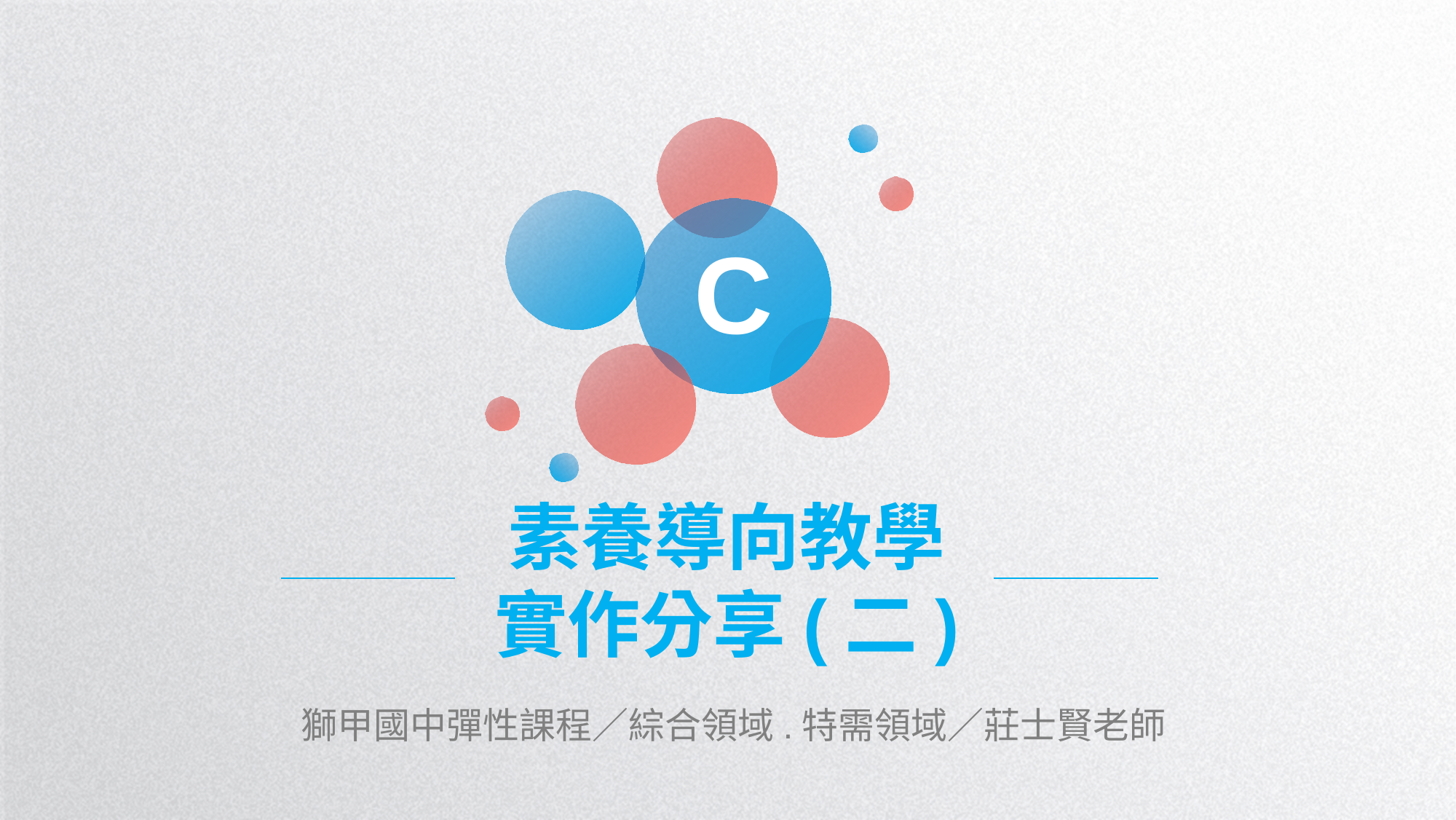

C

素養導向教學
實作分享(二)
獅甲國中彈性課程／綜合領域.特需領域／莊士賢老師